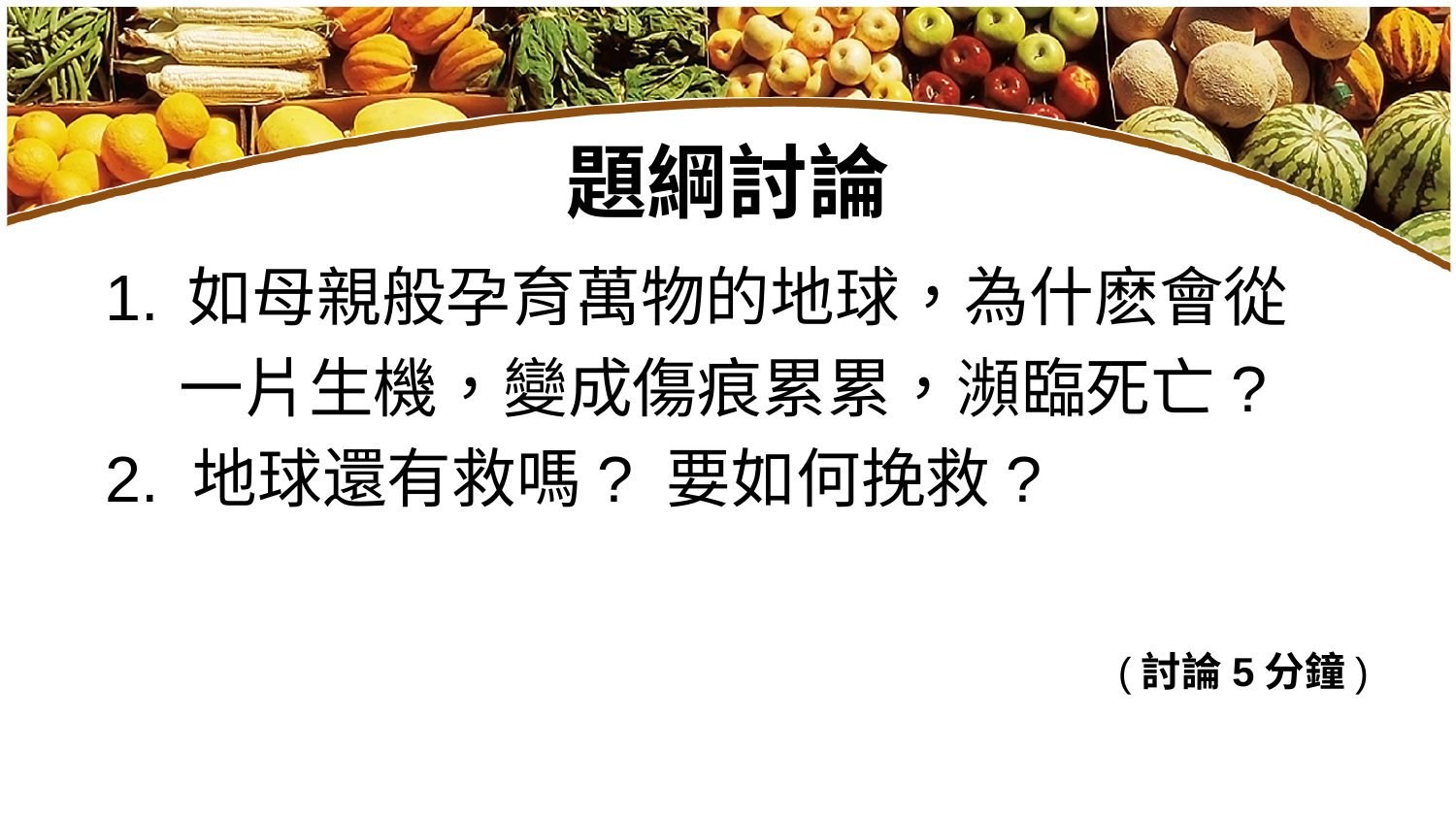

# 題綱討論
如母親般孕育萬物的地球，為什麽會從
    一片生機，變成傷痕累累，瀕臨死亡?
2. 地球還有救嗎? 要如何挽救?

                  (討論5分鐘)